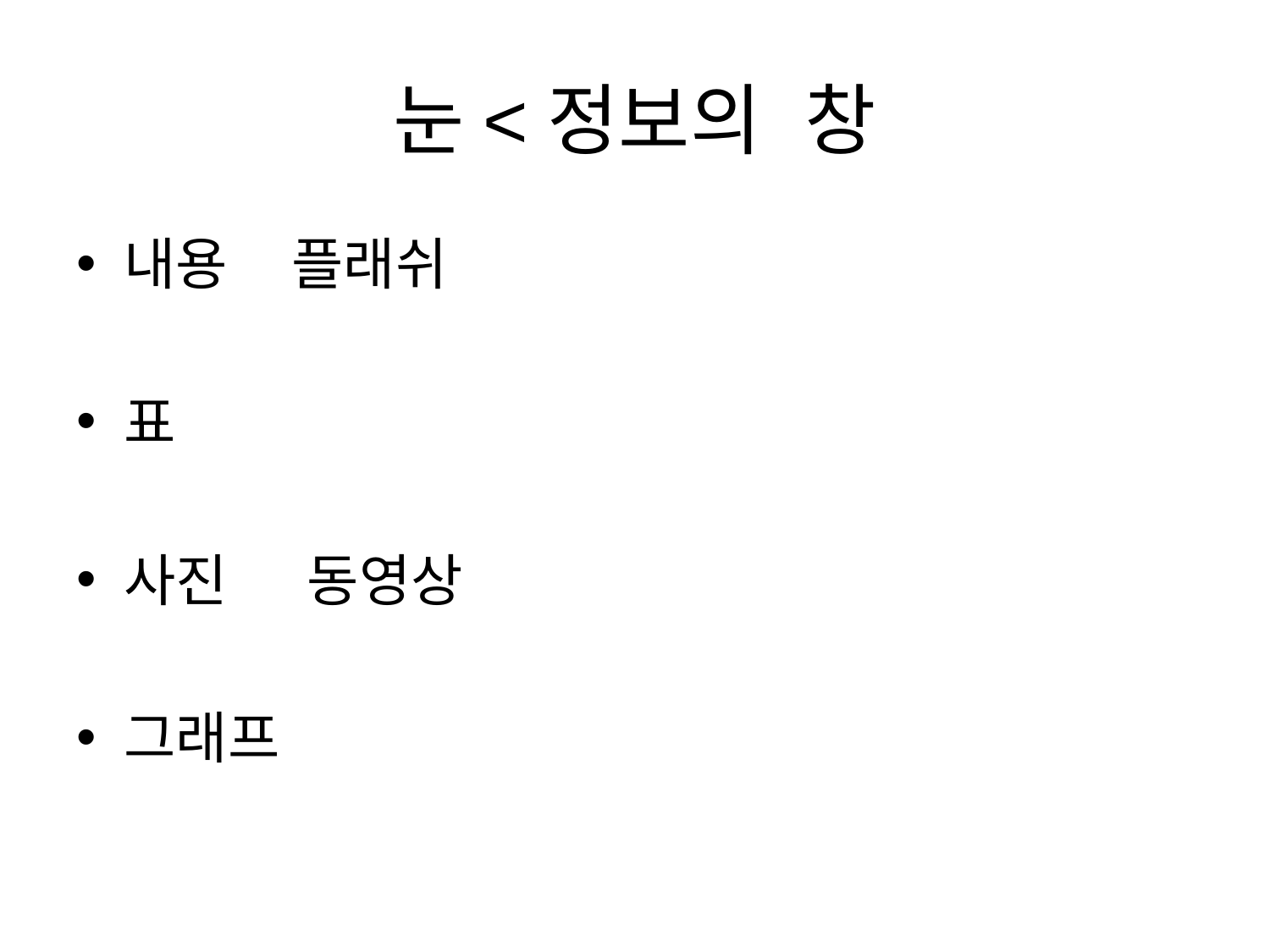

# 눈<정보의  창
내용    플래쉬

표

사진     동영상

그래프